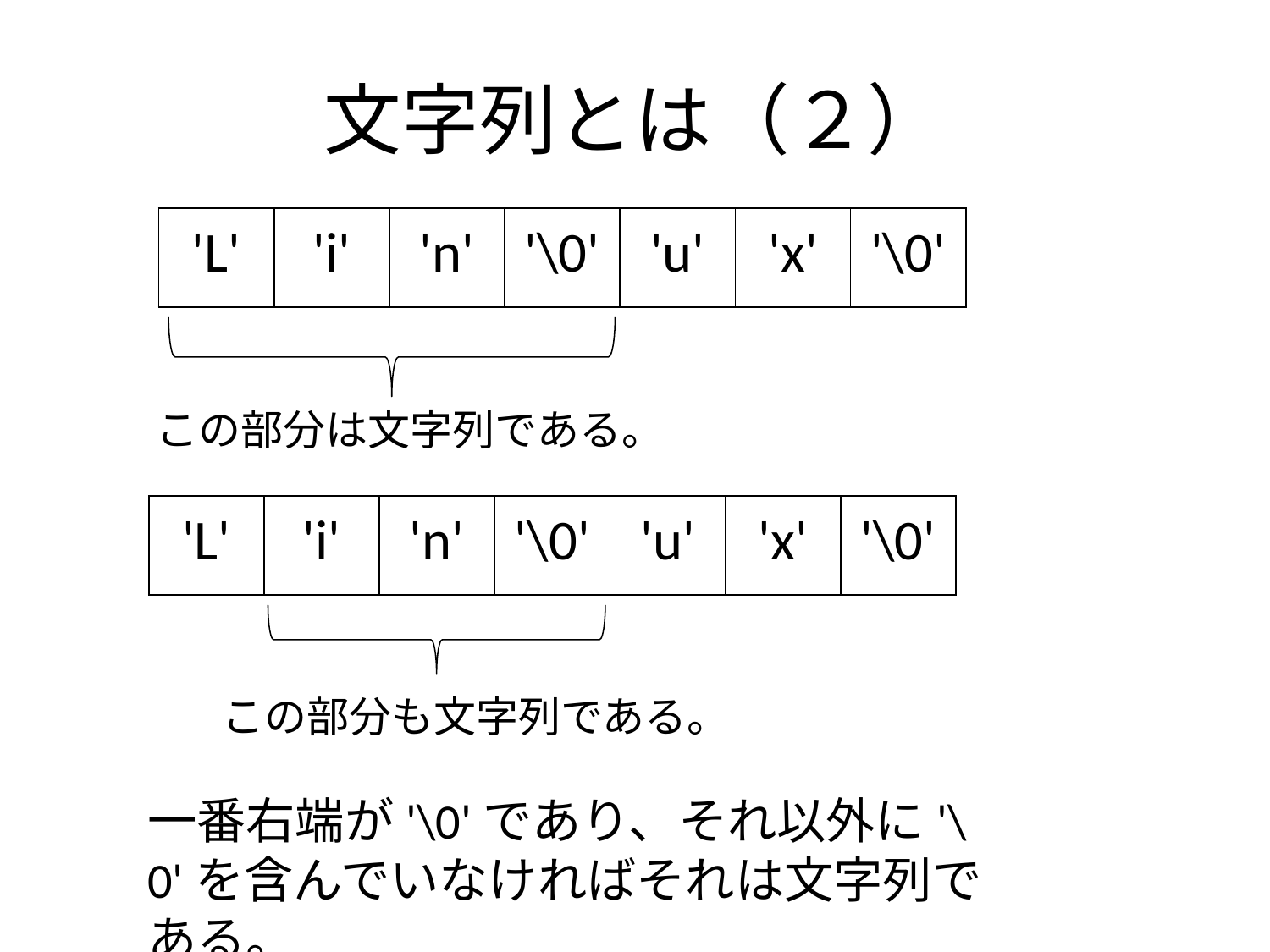

# 文字列とは（２）

| 'L' | 'i' | 'n' | '\0' | 'u' | 'x' | '\0' |
| --- | --- | --- | --- | --- | --- | --- |
この部分は文字列である。

| 'L' | 'i' | 'n' | '\0' | 'u' | 'x' | '\0' |
| --- | --- | --- | --- | --- | --- | --- |
この部分も文字列である。
一番右端が'\0'であり、それ以外に'\0'を含んでいなければそれは文字列である。